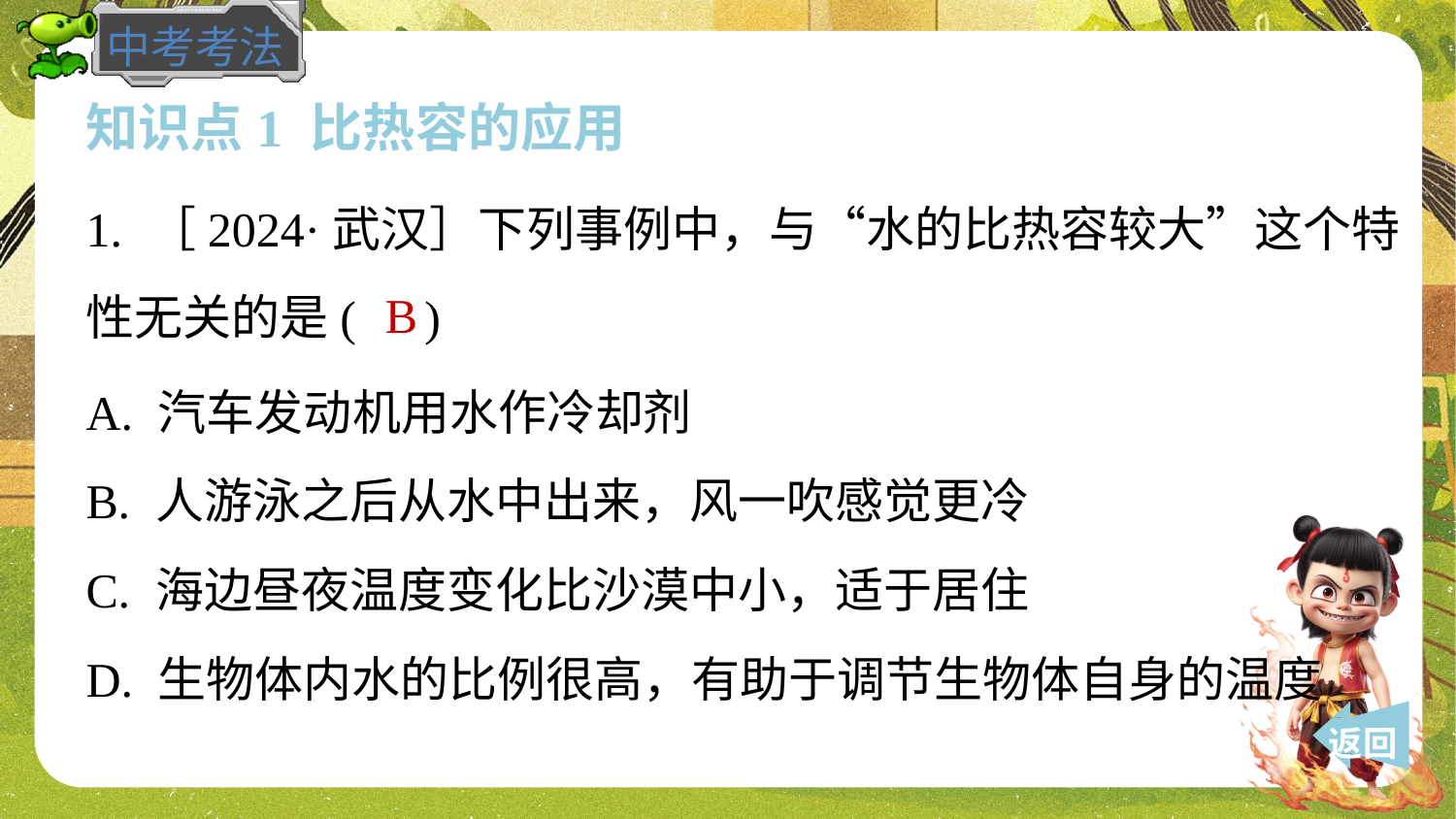

知识点1 比热容的应用
1. ［2024·武汉］下列事例中，与“水的比热容较大”这个特
性无关的是(     )
B
A. 汽车发动机用水作冷却剂
B. 人游泳之后从水中出来，风一吹感觉更冷
C. 海边昼夜温度变化比沙漠中小，适于居住
D. 生物体内水的比例很高，有助于调节生物体自身的温度
 返回